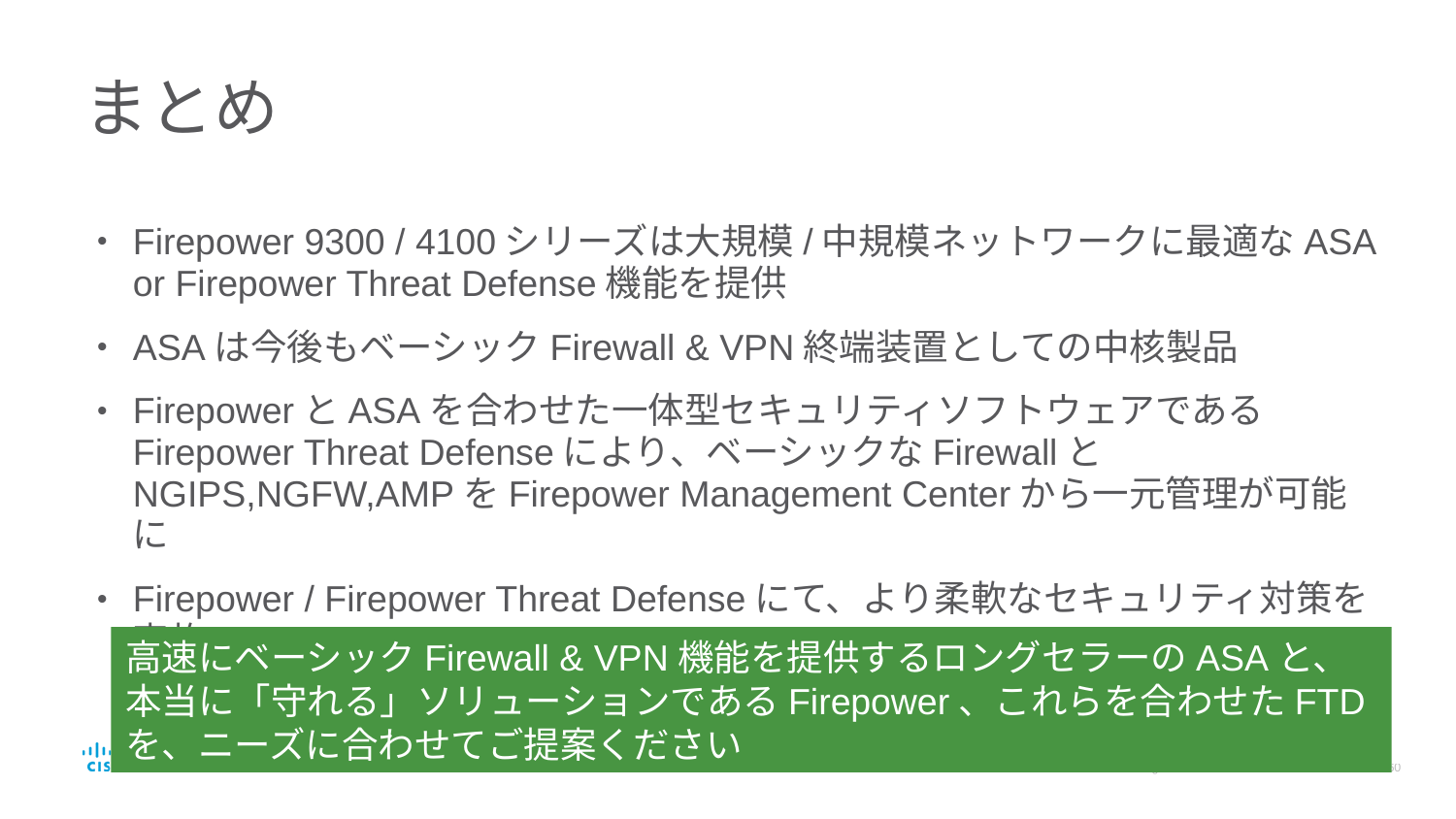

# まとめ
Firepower 9300 / 4100シリーズは大規模/中規模ネットワークに最適なASA or Firepower Threat Defense機能を提供
ASAは今後もベーシックFirewall & VPN終端装置としての中核製品
FirepowerとASAを合わせた一体型セキュリティソフトウェアであるFirepower Threat Defenseにより、ベーシックなFirewallとNGIPS,NGFW,AMPをFirepower Management Centerから一元管理が可能に
Firepower / Firepower Threat Defenseにて、より柔軟なセキュリティ対策を実施

高速にベーシックFirewall & VPN機能を提供するロングセラーのASAと、本当に「守れる」ソリューションであるFirepower、これらを合わせたFTDを、ニーズに合わせてご提案ください